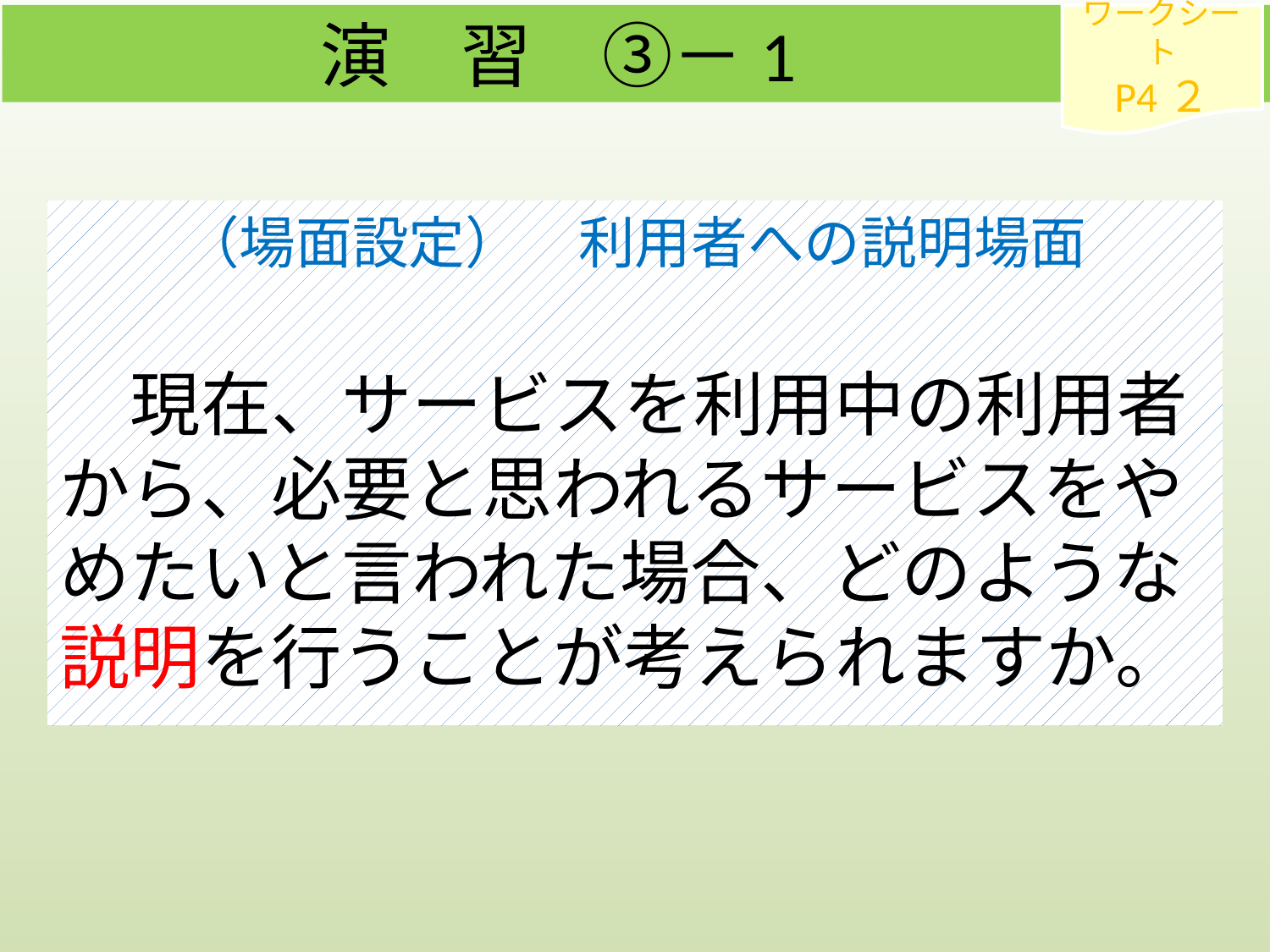

演　習　③－1
ワークシート
P4２
（場面設定）　利用者への説明場面

　現在、サービスを利用中の利用者から、必要と思われるサービスをやめたいと言われた場合、どのような説明を行うことが考えられますか。